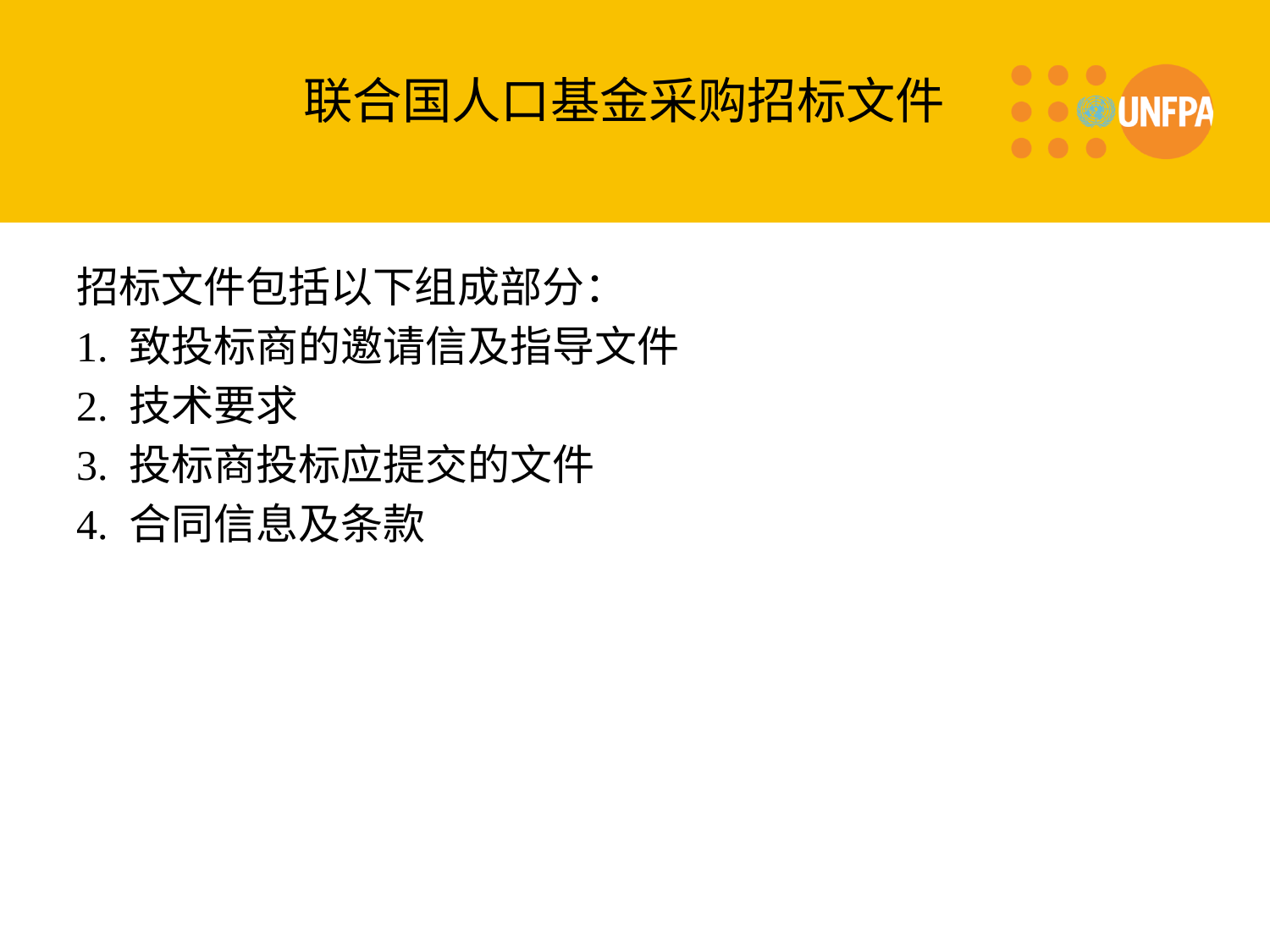

# 联合国人口基金采购招标文件
招标文件包括以下组成部分：
1. 致投标商的邀请信及指导文件
2. 技术要求
3. 投标商投标应提交的文件
4. 合同信息及条款